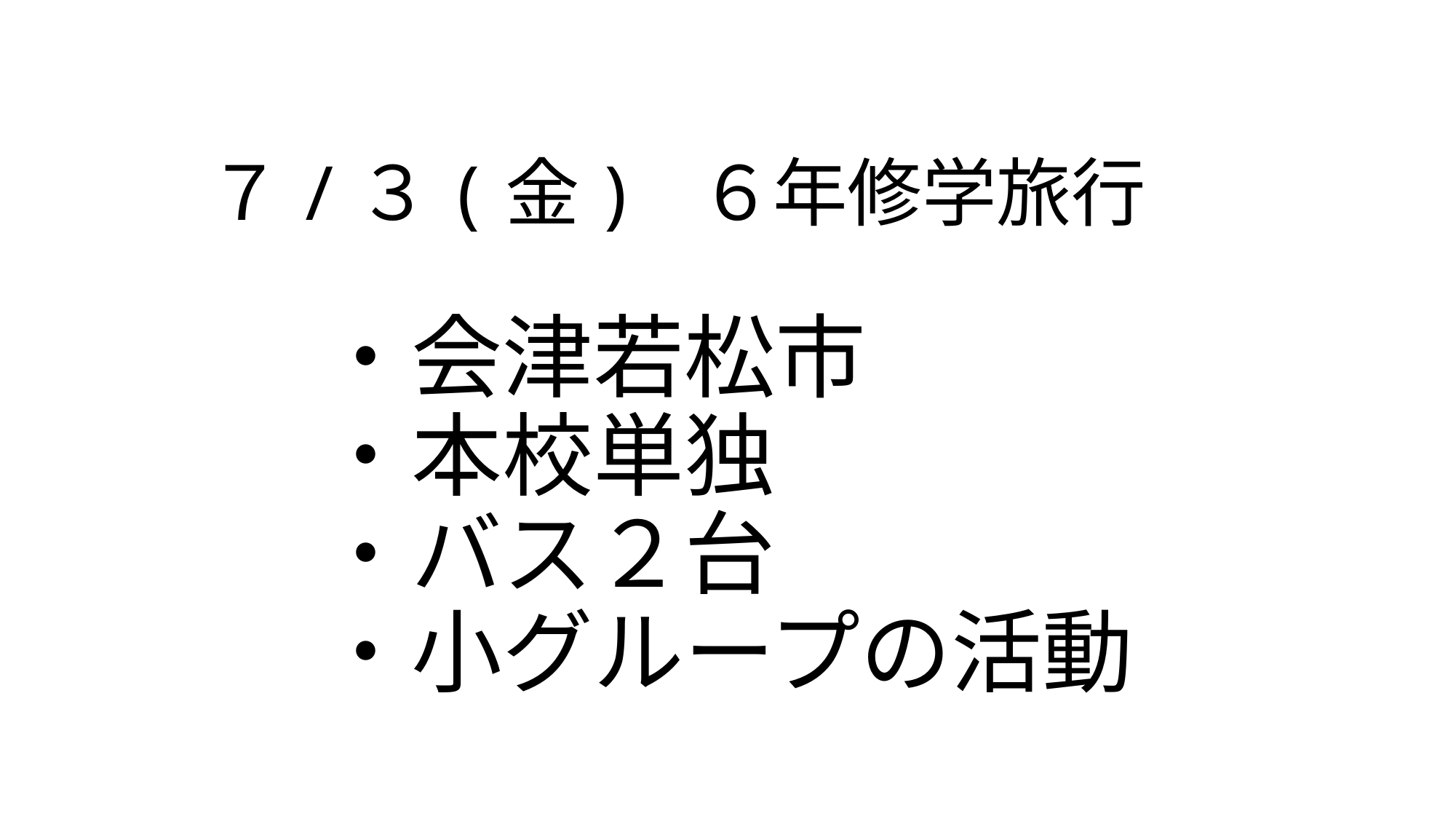

# ７/３(金) ６年修学旅行
　・会津若松市
　・本校単独
　・バス２台
　・小グループの活動